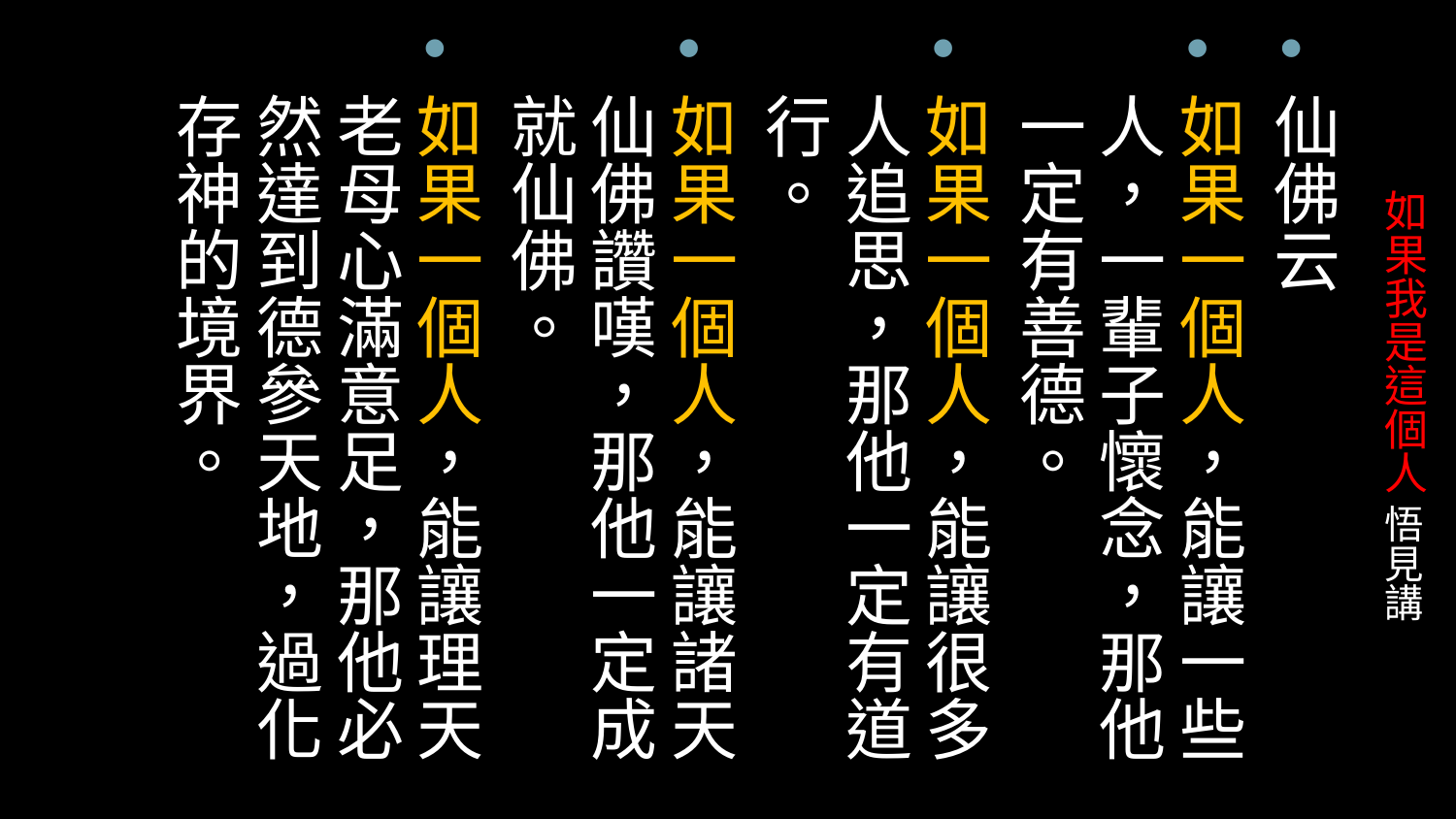

仙佛云
如果一個人，能讓一些人，一輩子懷念，那他一定有善德。
如果一個人，能讓很多人追思，那他一定有道行。
如果一個人，能讓諸天仙佛讚嘆，那他一定成就仙佛。
如果一個人，能讓理天老母心滿意足，那他必然達到德參天地，過化存神的境界。
# 如果我是這個人 悟見講